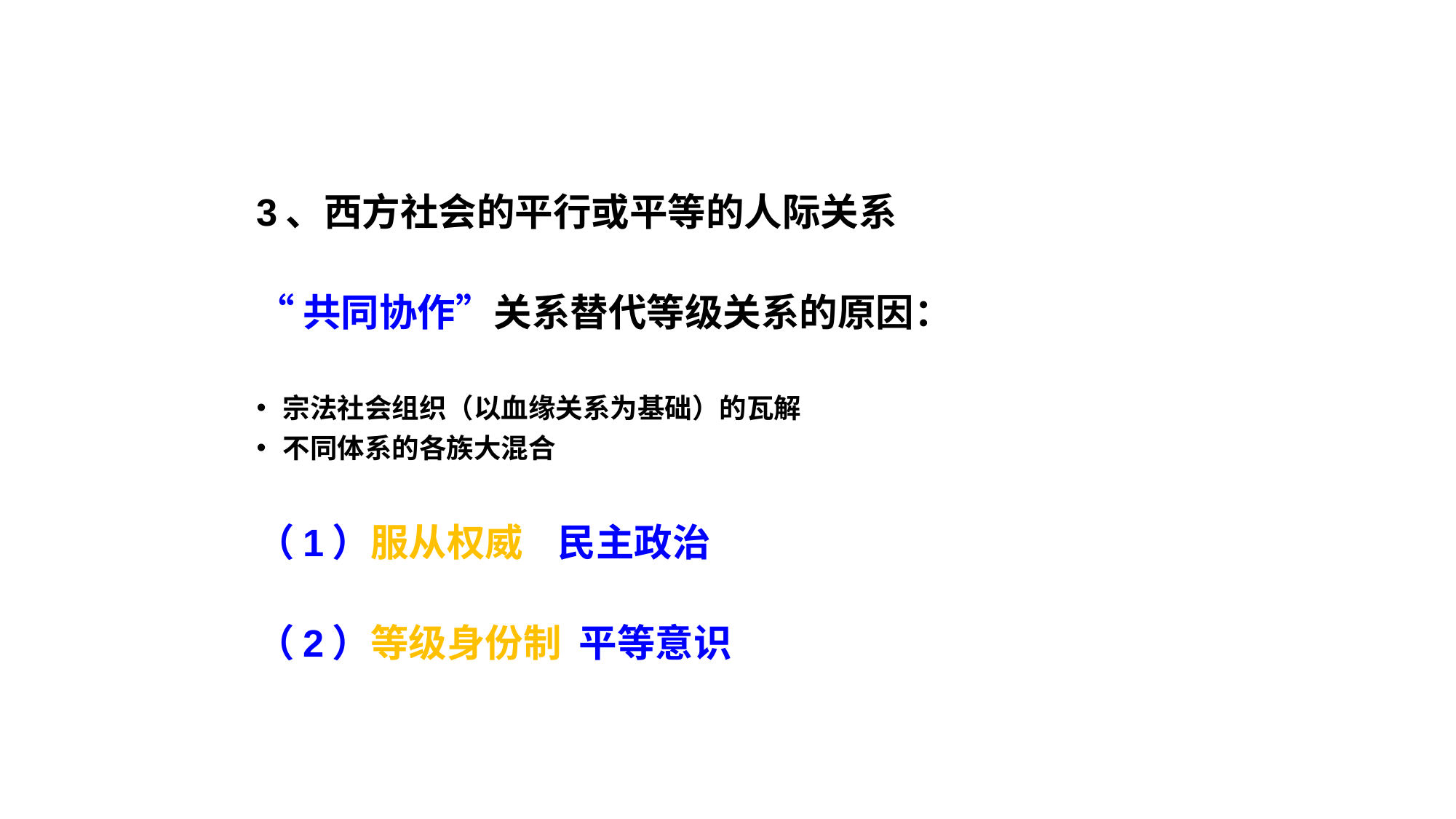

3、西方社会的平行或平等的人际关系

“共同协作”关系替代等级关系的原因：

宗法社会组织（以血缘关系为基础）的瓦解
不同体系的各族大混合

（1）服从权威    民主政治

（2）等级身份制  平等意识